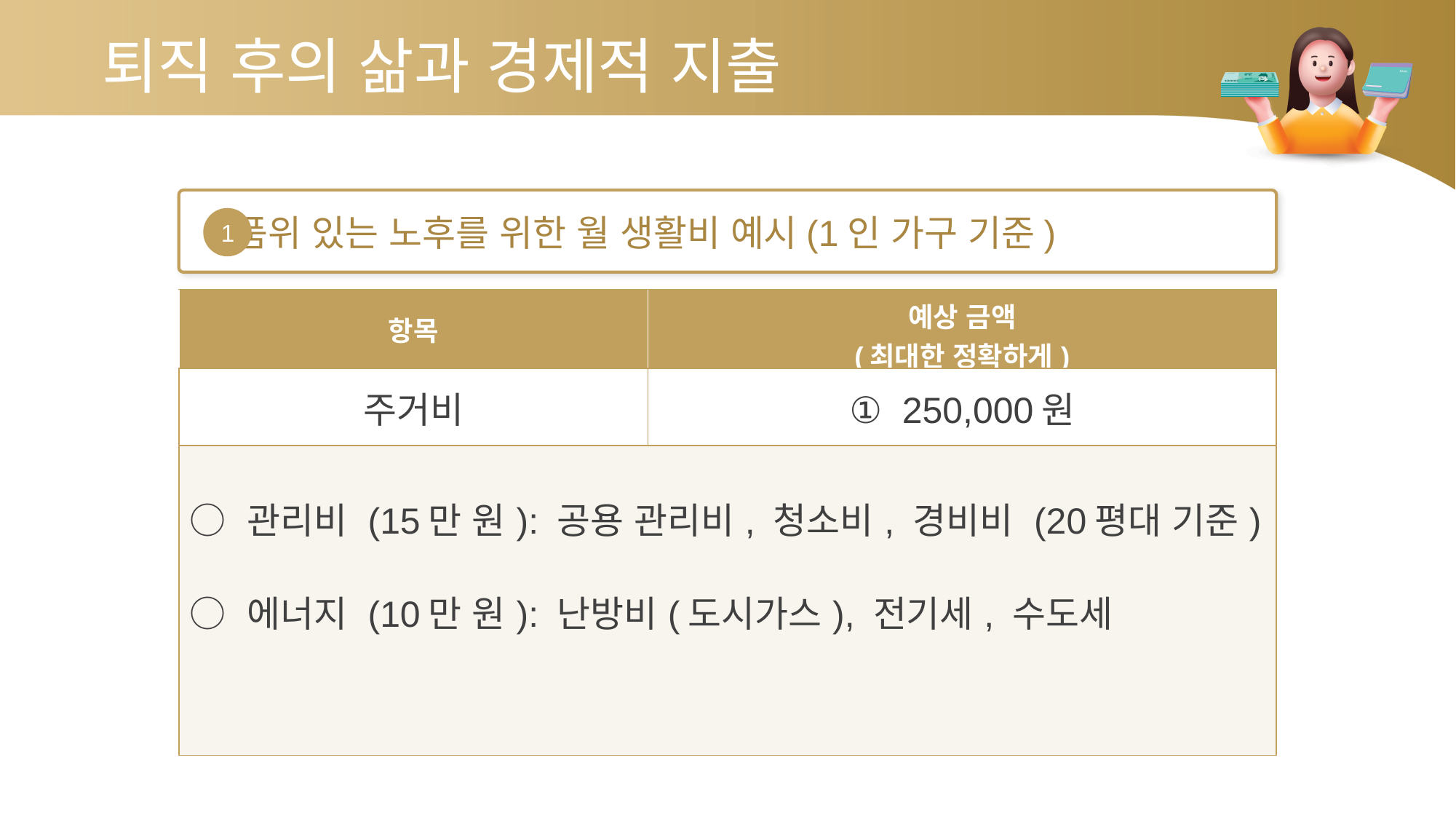

퇴직 후의 삶과 경제적 지출

품위 있는 노후를 위한 월 생활비 예시(1인 가구 기준)
1
| 항목 | 예상 금액 (최대한 정확하게) |
| --- | --- |
| 주거비 | ① 250,000원 |
| ○ 관리비 (15만 원): 공용 관리비, 청소비, 경비비 (20평대 기준) ○ 에너지 (10만 원): 난방비(도시가스), 전기세, 수도세 |  |